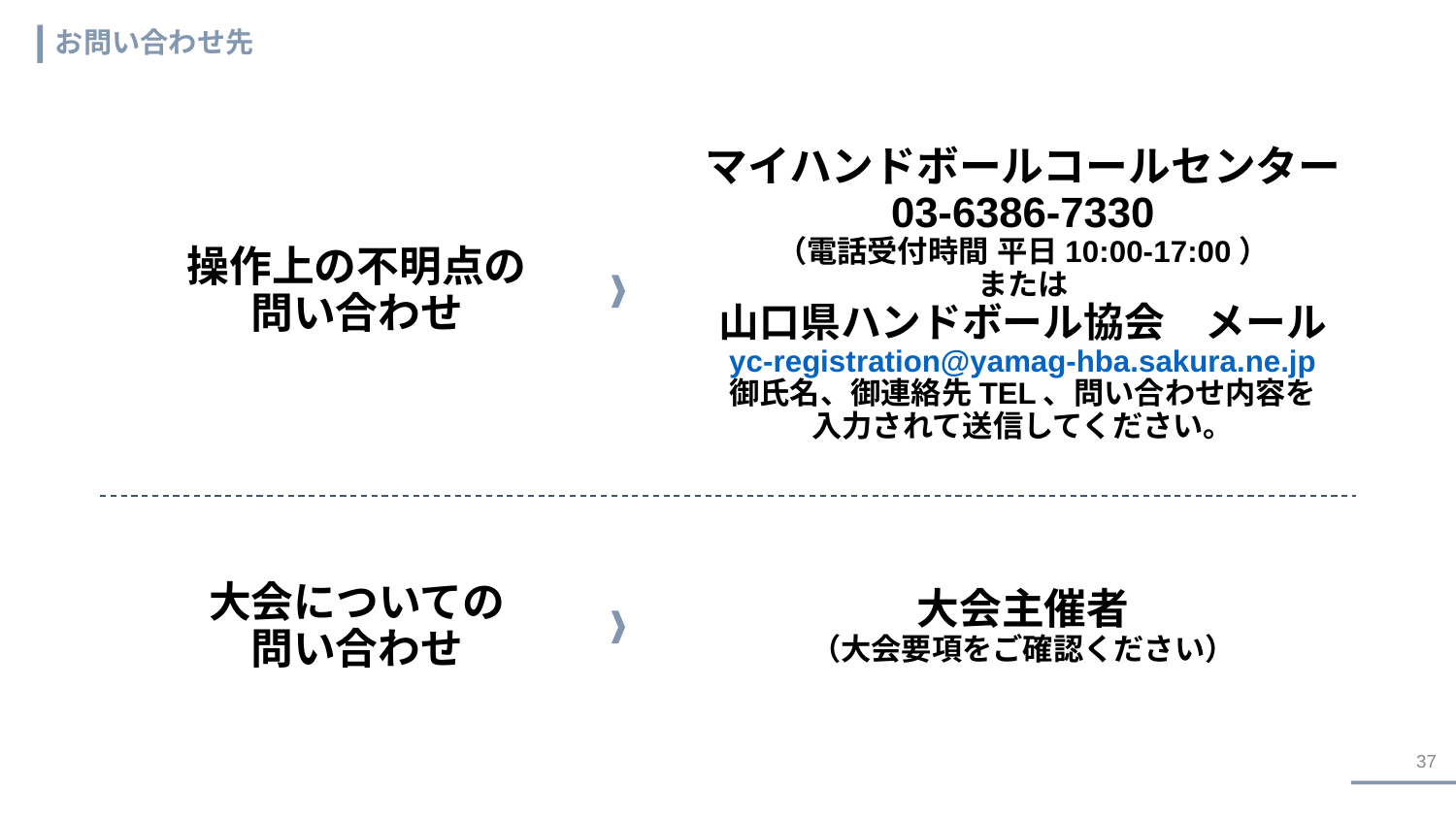

# お問い合わせ先
マイハンドボールコールセンター
03-6386-7330
（電話受付時間 平日10:00-17:00）
または
山口県ハンドボール協会　メール
yc-registration@yamag-hba.sakura.ne.jp
御氏名、御連絡先TEL、問い合わせ内容を
入力されて送信してください。
操作上の不明点の
問い合わせ

大会についての
問い合わせ
大会主催者
（大会要項をご確認ください）

37